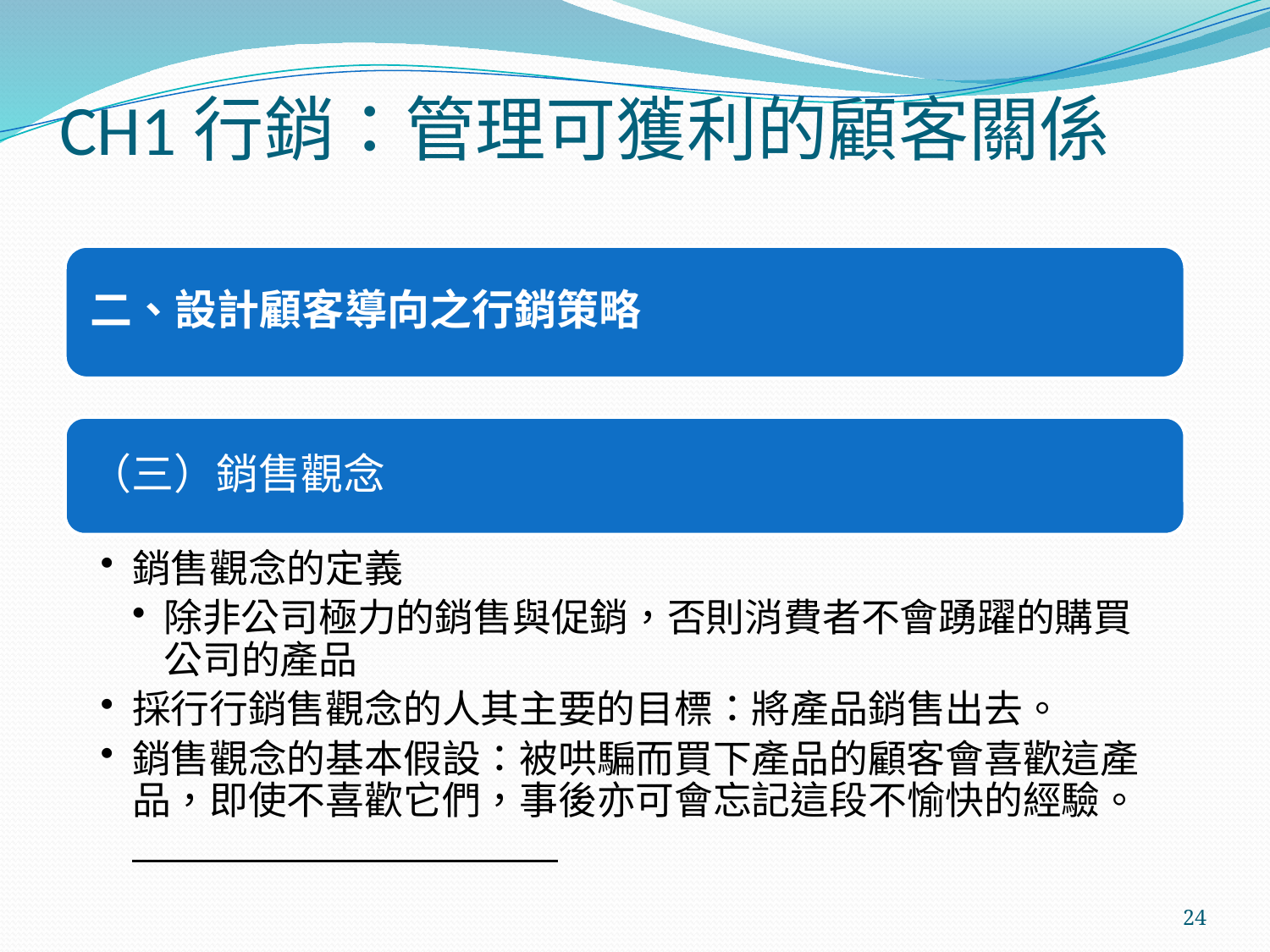

# CH1行銷：管理可獲利的顧客關係
二、設計顧客導向之行銷策略
（三）銷售觀念
銷售觀念的定義
除非公司極力的銷售與促銷，否則消費者不會踴躍的購買公司的產品
採行行銷售觀念的人其主要的目標：將產品銷售出去。
銷售觀念的基本假設：被哄騙而買下產品的顧客會喜歡這產品，即使不喜歡它們，事後亦可會忘記這段不愉快的經驗。
24